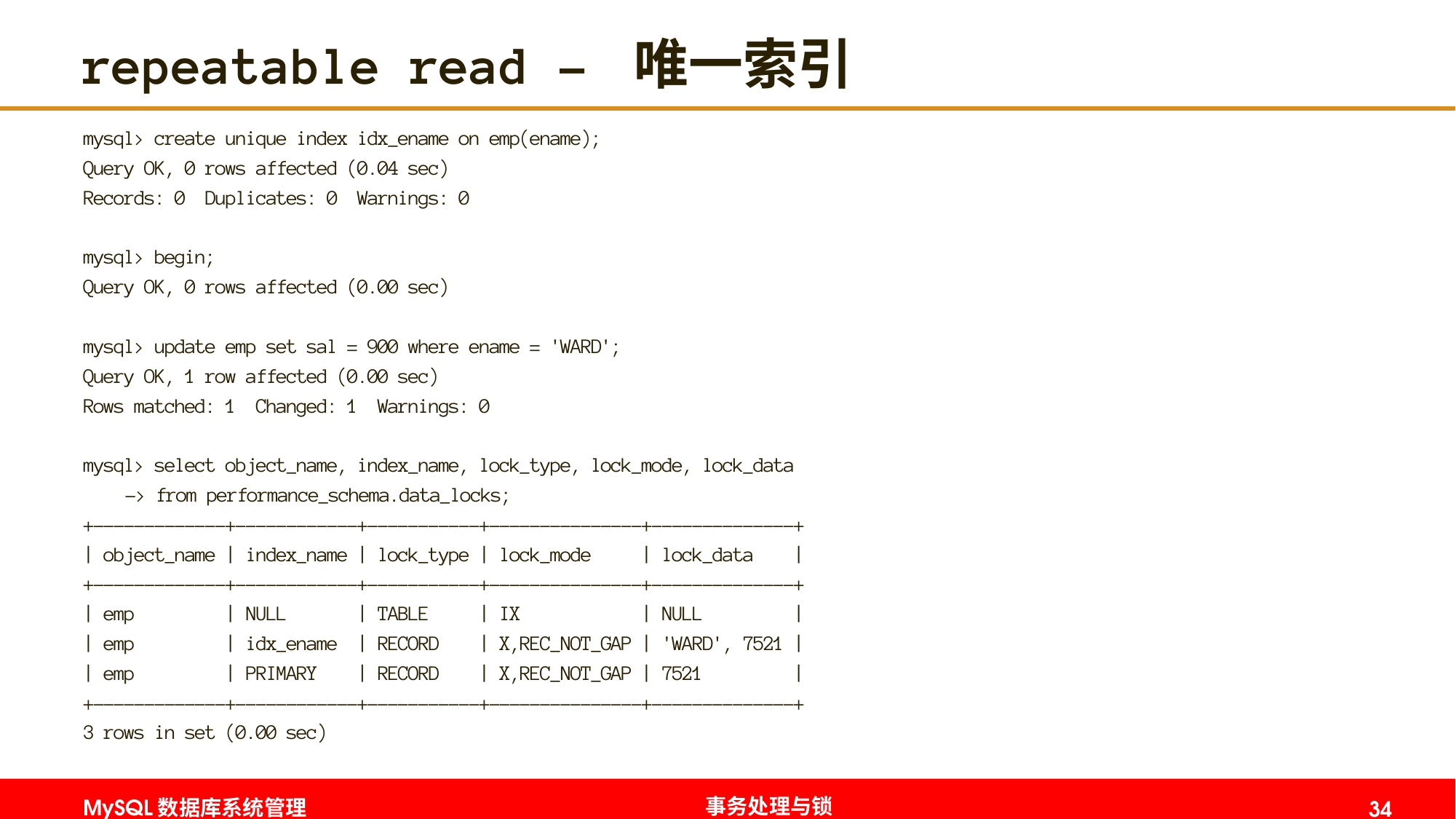

# repeatable read – 唯一索引
mysql> create unique index idx_ename on emp(ename);
Query OK, 0 rows affected (0.04 sec)
Records: 0  Duplicates: 0  Warnings: 0

mysql> begin;
Query OK, 0 rows affected (0.00 sec)

mysql> update emp set sal = 900 where ename = 'WARD';
Query OK, 1 row affected (0.00 sec)
Rows matched: 1  Changed: 1  Warnings: 0

mysql> select object_name, index_name, lock_type, lock_mode, lock_data
    -> from performance_schema.data_locks;
+-------------+------------+-----------+---------------+--------------+
| object_name | index_name | lock_type | lock_mode     | lock_data    |
+-------------+------------+-----------+---------------+--------------+
| emp         | NULL       | TABLE     | IX            | NULL         |
| emp         | idx_ename  | RECORD    | X,REC_NOT_GAP | 'WARD', 7521 |
| emp         | PRIMARY    | RECORD    | X,REC_NOT_GAP | 7521         |
+-------------+------------+-----------+---------------+--------------+
3 rows in set (0.00 sec)